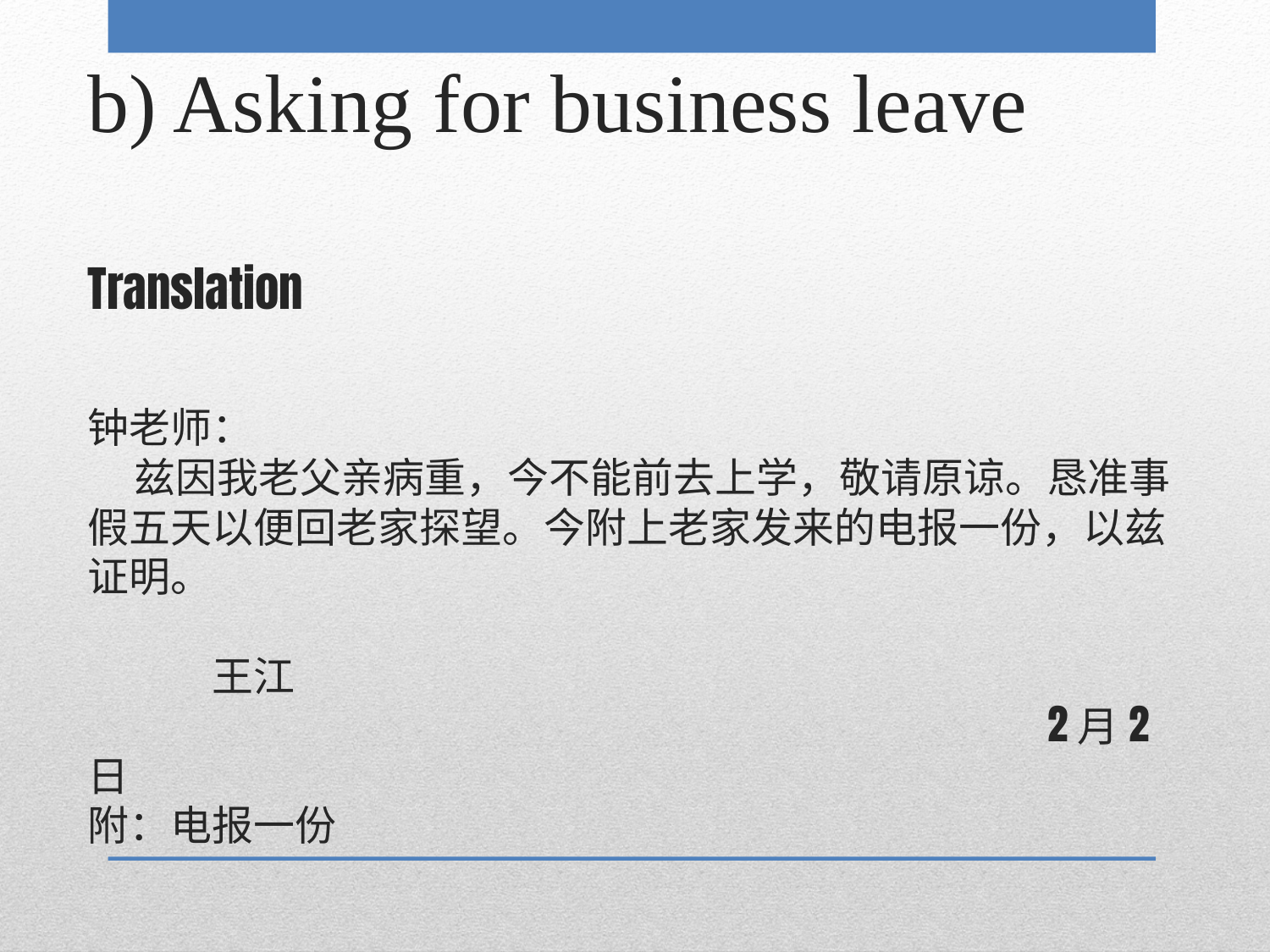

# b) Asking for business leave Translation 钟老师： 兹因我老父亲病重，今不能前去上学，敬请原谅。恳准事假五天以便回老家探望。今附上老家发来的电报一份，以兹证明。 王江 2月2日 附：电报一份